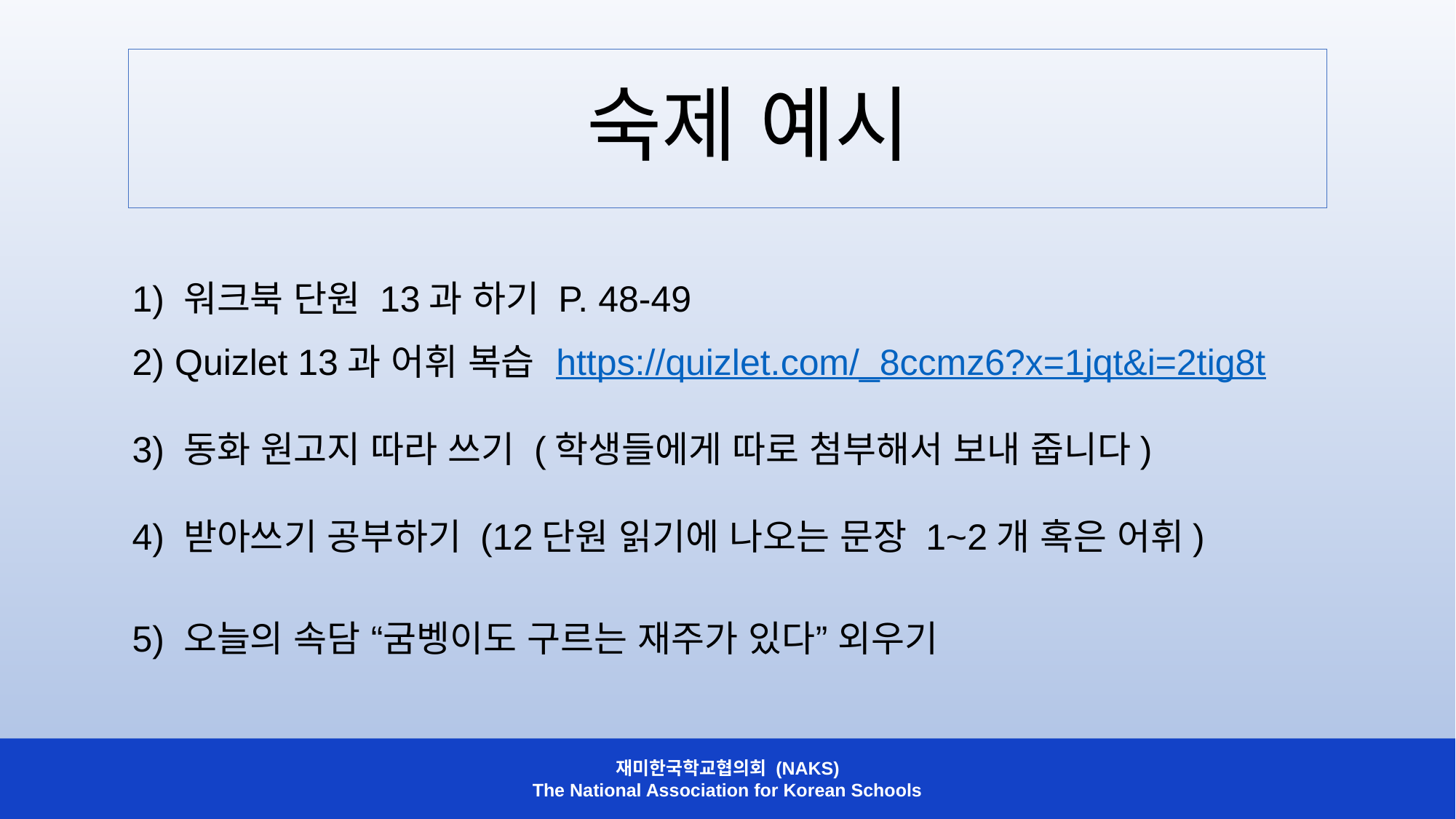

숙제 예시
1) 워크북 단원 13과 하기 P. 48-49
2) Quizlet 13과 어휘 복습  https://quizlet.com/_8ccmz6?x=1jqt&i=2tig8t
3) 동화 원고지 따라 쓰기 (학생들에게 따로 첨부해서 보내 줍니다)
4) 받아쓰기 공부하기 (12단원 읽기에 나오는 문장 1~2개 혹은 어휘)
5) 오늘의 속담 “굼벵이도 구르는 재주가 있다” 외우기

재미한국학교협의회 (NAKS)
The National Association for Korean Schools